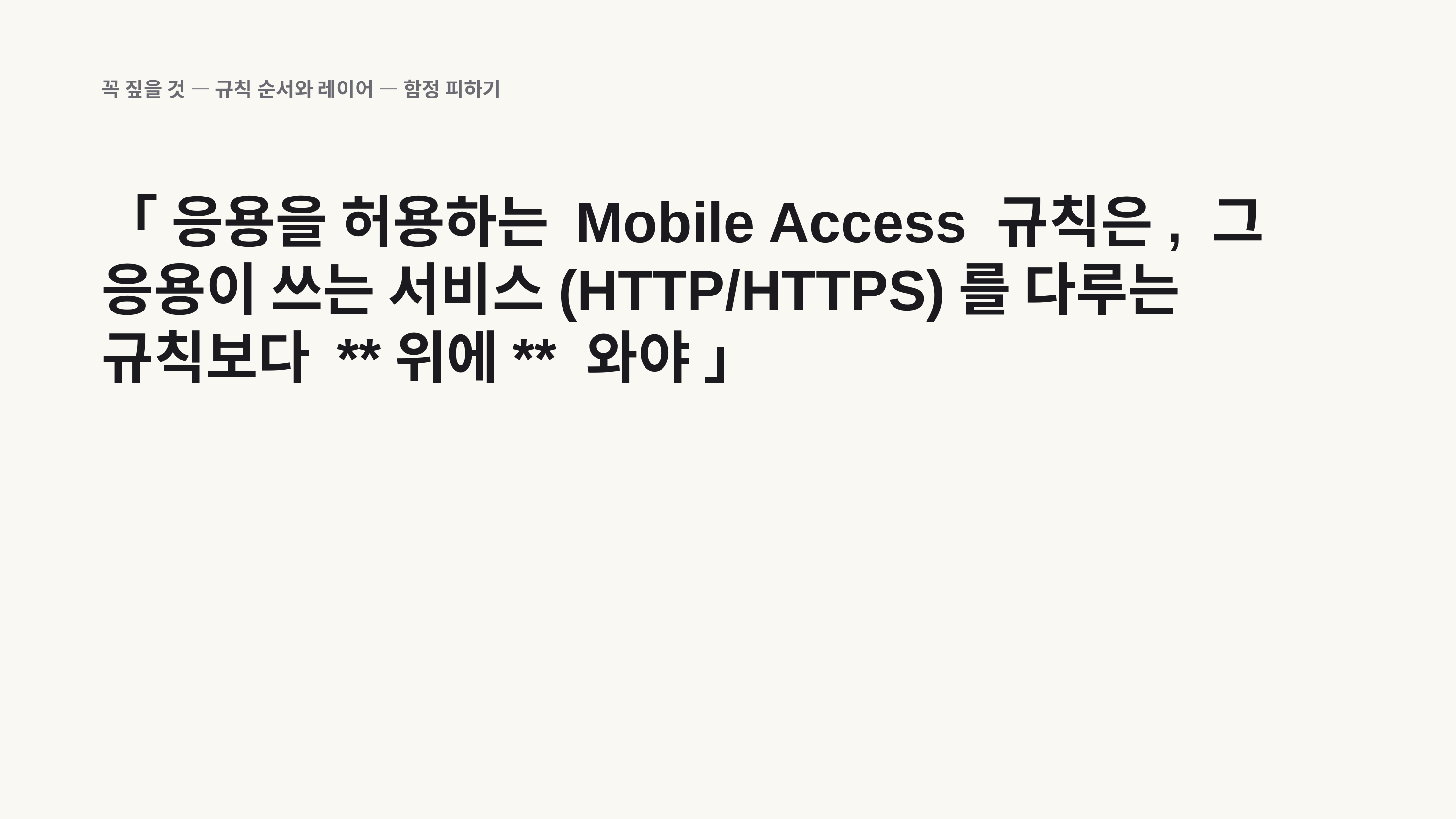

꼭 짚을 것 — 규칙 순서와 레이어 — 함정 피하기
「 응용을 허용하는 Mobile Access 규칙은, 그 응용이 쓰는 서비스(HTTP/HTTPS)를 다루는 규칙보다 **위에** 와야 」